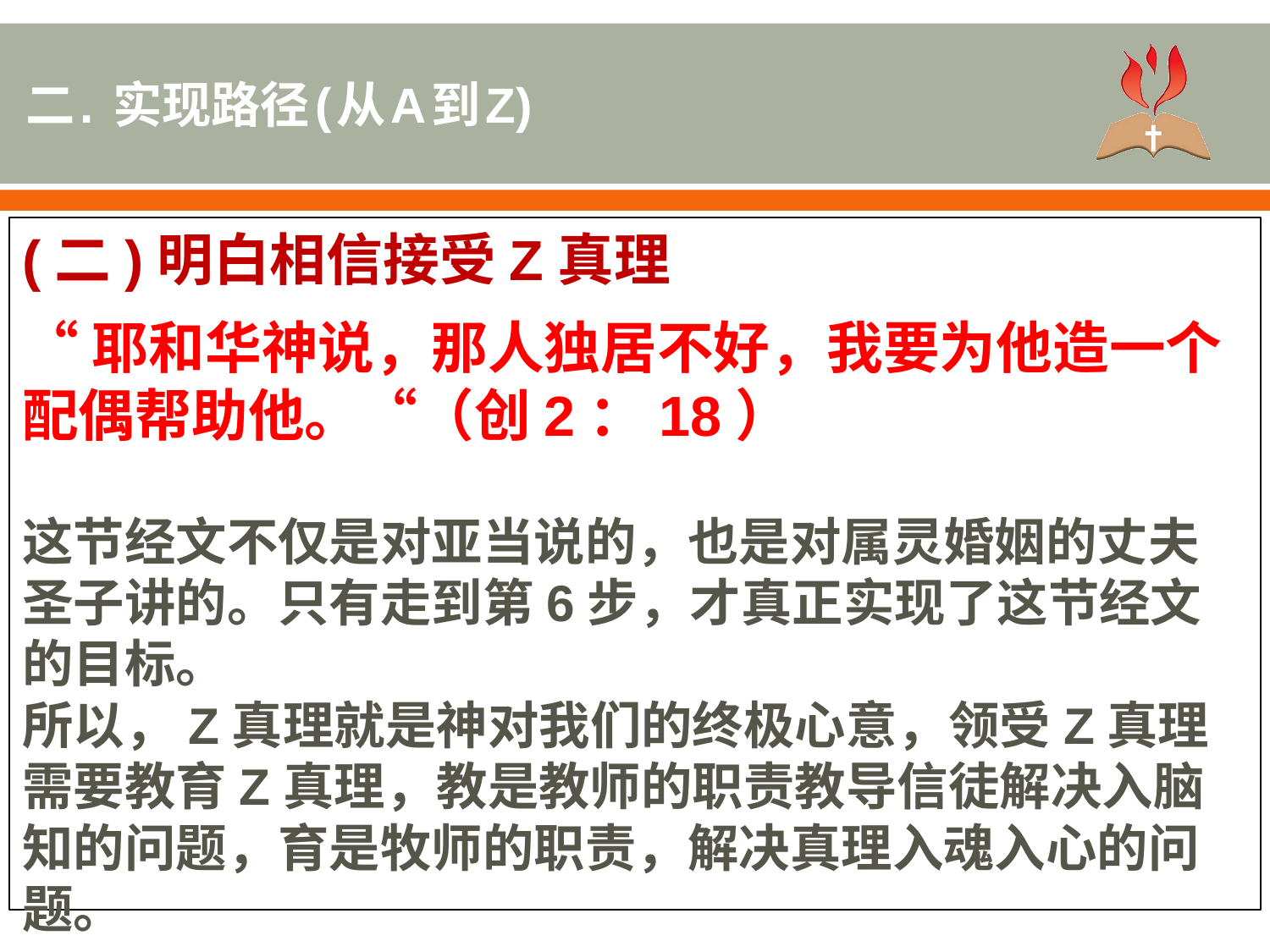

二. 实现路径(从A到Z)
(二)明白相信接受Z真理
“耶和华神说，那人独居不好，我要为他造一个配偶帮助他。“（创2：18）

这节经文不仅是对亚当说的，也是对属灵婚姻的丈夫圣子讲的。只有走到第6步，才真正实现了这节经文的目标。
所以，Z真理就是神对我们的终极心意，领受Z真理需要教育Z真理，教是教师的职责教导信徒解决入脑知的问题，育是牧师的职责，解决真理入魂入心的问题。